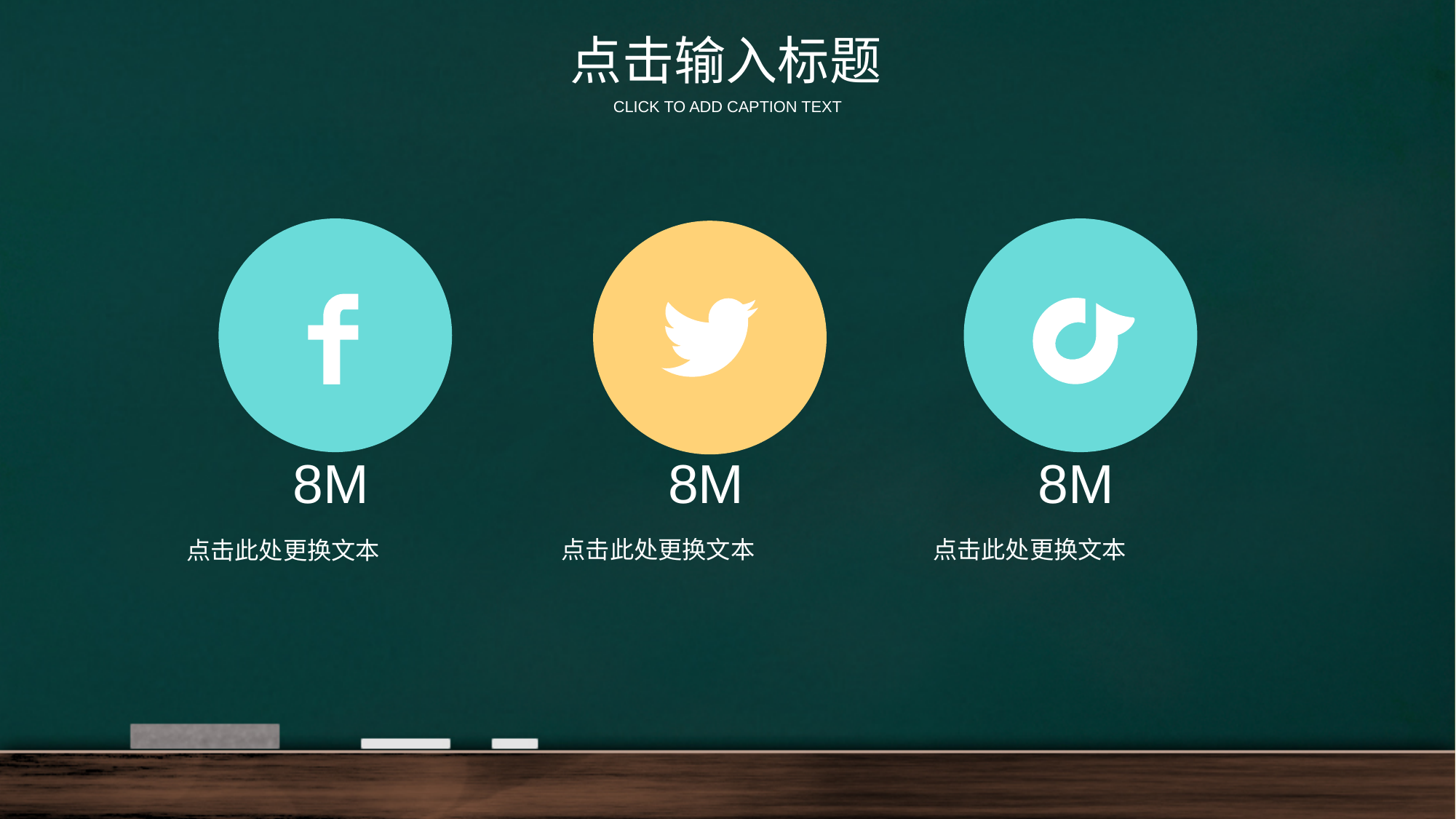

点击输入标题
CLICK TO ADD CAPTION TEXT

8M
8M
8M
点击此处更换文本
点击此处更换文本
点击此处更换文本